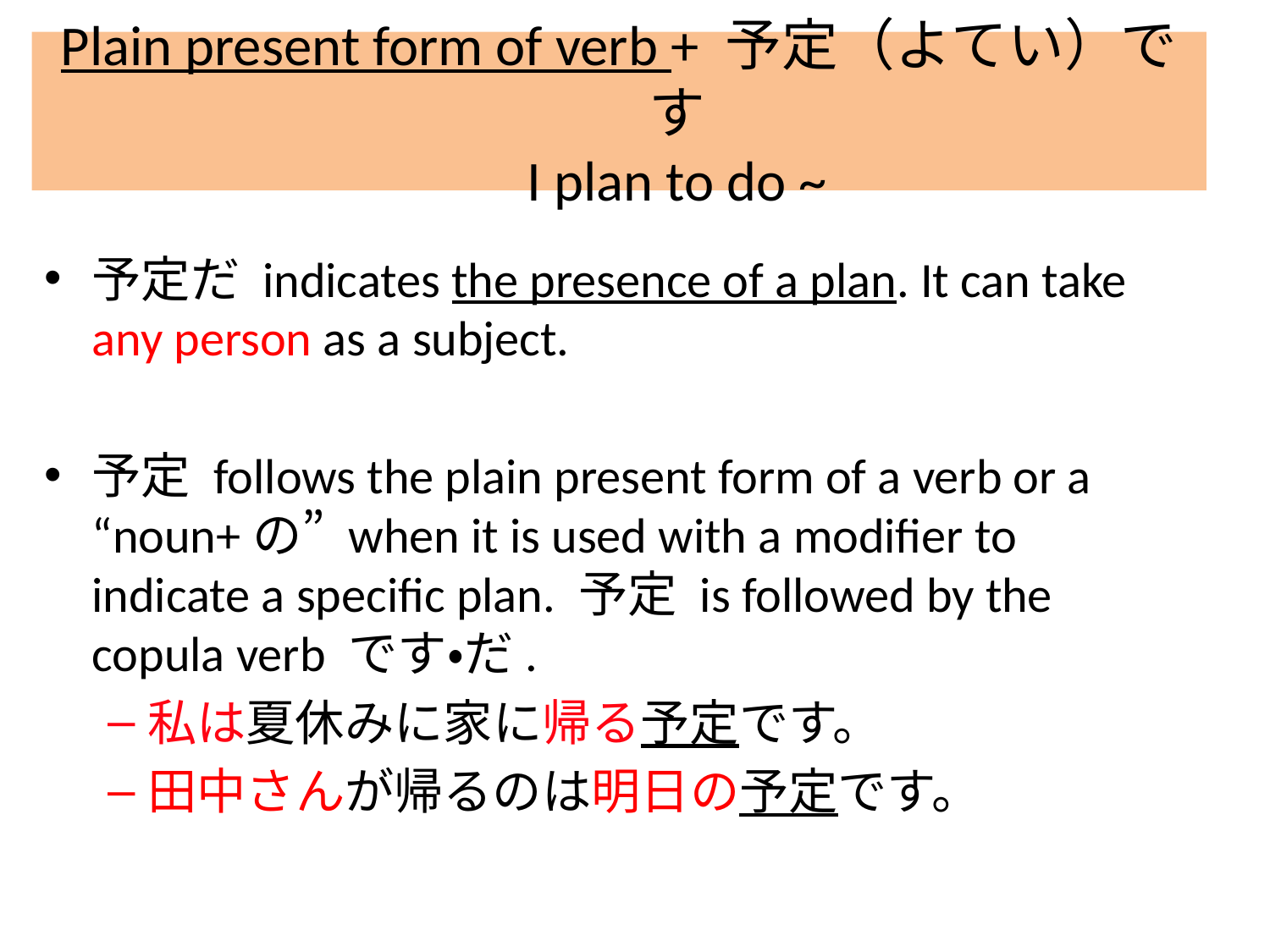

# Plain present form of verb + 予定（よてい）です I plan to do ~
予定だ indicates the presence of a plan. It can take any person as a subject.

予定 follows the plain present form of a verb or a “noun+の” when it is used with a modifier to indicate a specific plan. 予定 is followed by the copula verb です・だ.
私は夏休みに家に帰る予定です。
田中さんが帰るのは明日の予定です。